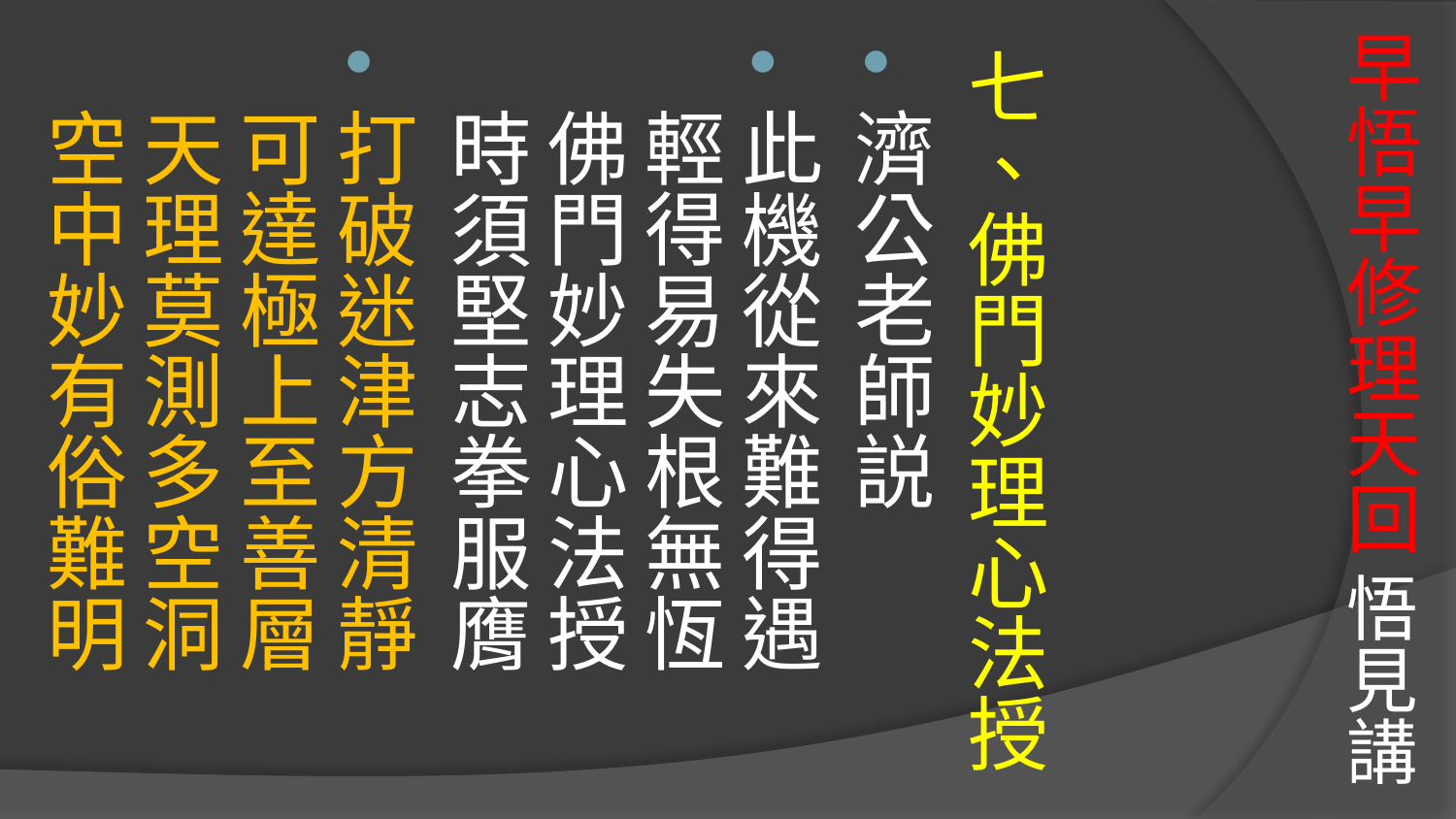

# 早悟早修理天回 悟見講
七、佛門妙理心法授
濟公老師説
此機從來難得遇　輕得易失根無恆
佛門妙理心法授　時須堅志拳服膺
打破迷津方清靜　可達極上至善層
天理莫測多空洞　空中妙有俗難明